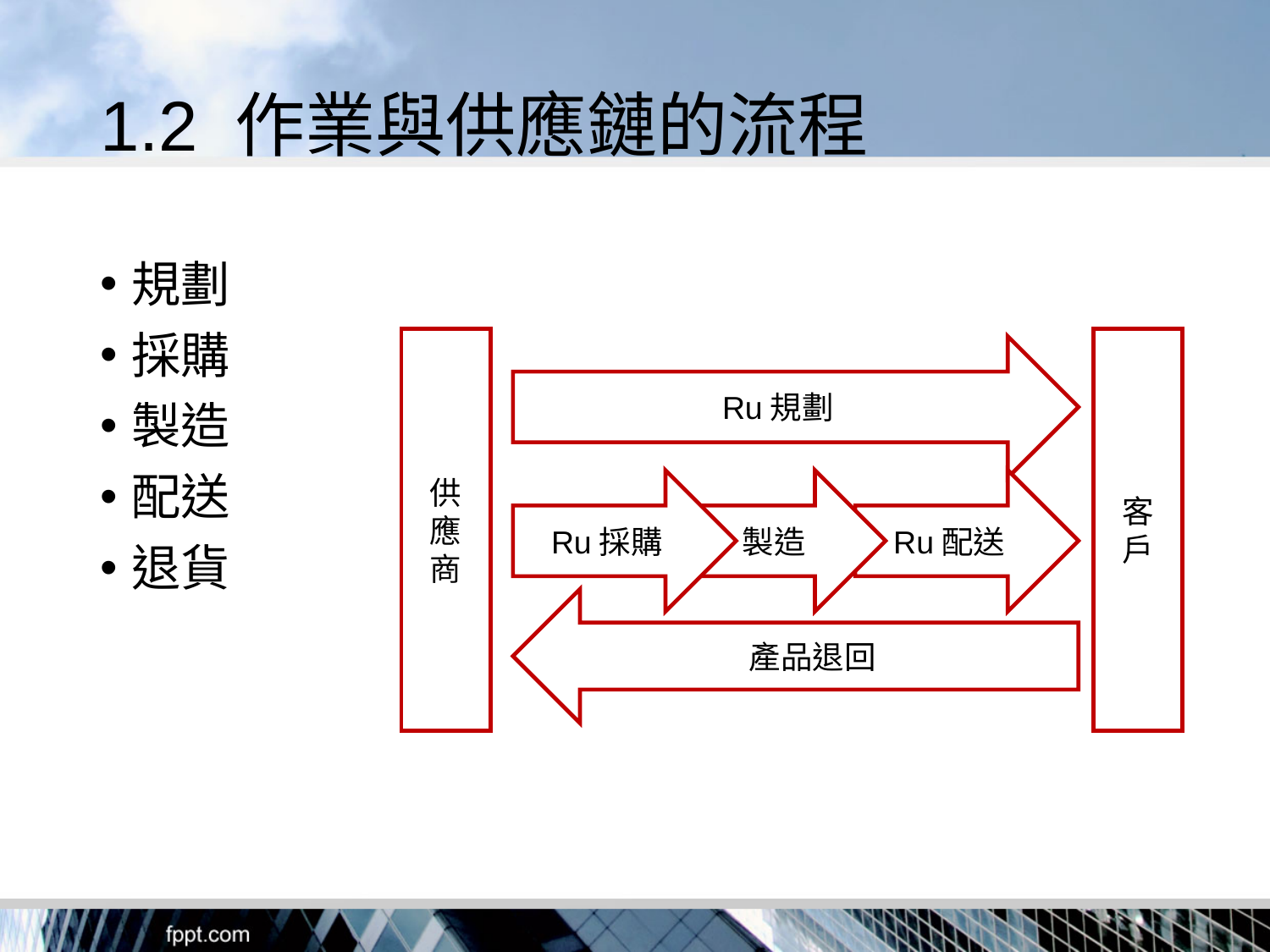

# 1.2 作業與供應鏈的流程
規劃
採購
製造
配送
退貨
供
應
商
客
戶
Ru規劃
Ru採購
Ru配送
製造
產品退回